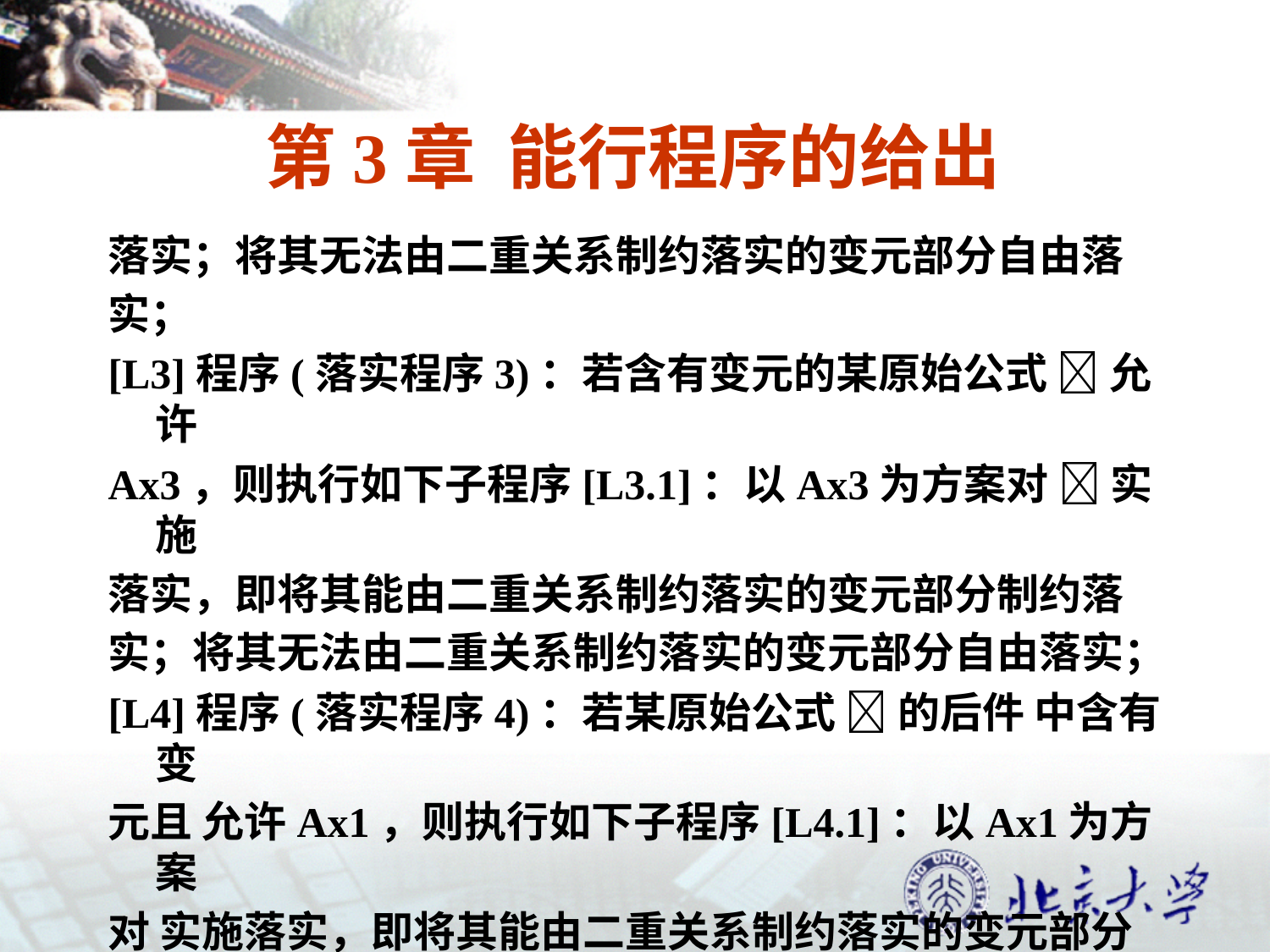

# 第3章  能行程序的给出
落实；将其无法由二重关系制约落实的变元部分自由落
实；
[L3]程序(落实程序3)：若含有变元的某原始公式 → 允许
Ax3，则执行如下子程序[L3.1]：以Ax3为方案对 → 实施
落实，即将其能由二重关系制约落实的变元部分制约落
实；将其无法由二重关系制约落实的变元部分自由落实；
[L4]程序(落实程序4)：若某原始公式 → 的后件 中含有变
元且 允许Ax1，则执行如下子程序[L4.1]：以Ax1为方案
对 实施落实，即将其能由二重关系制约落实的变元部分
制约落实；将其无法由二重关系制约落实的变元部分